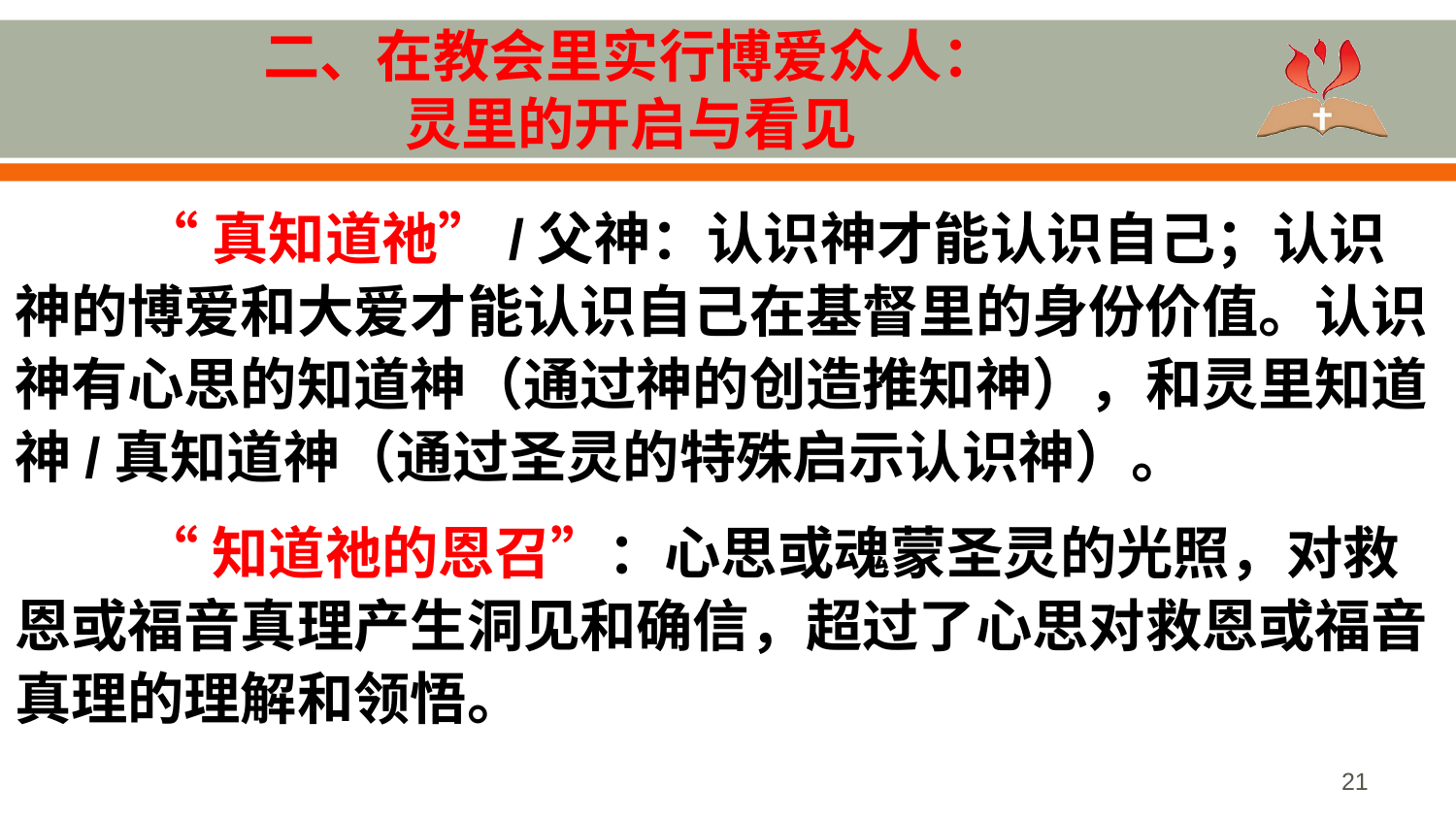

# 二、在教会里实行博爱众人： 灵里的开启与看见
“真知道祂”/父神：认识神才能认识自己；认识神的博爱和大爱才能认识自己在基督里的身份价值。认识神有心思的知道神（通过神的创造推知神），和灵里知道神/真知道神（通过圣灵的特殊启示认识神）。
“知道祂的恩召”：心思或魂蒙圣灵的光照，对救恩或福音真理产生洞见和确信，超过了心思对救恩或福音真理的理解和领悟。

21